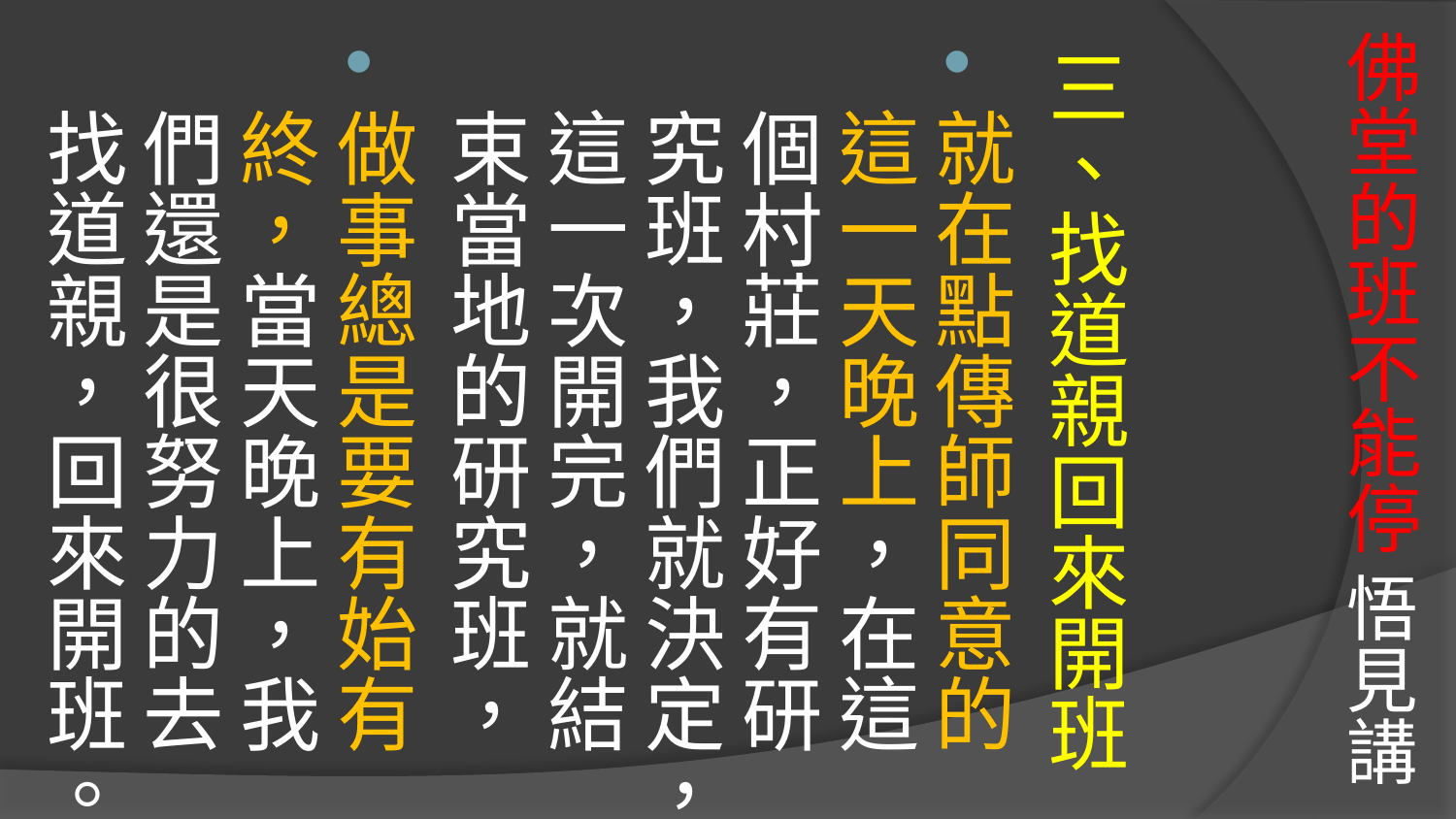

# 佛堂的班不能停 悟見講
三、找道親回來開班
就在點傳師同意的這一天晚上，在這個村莊，正好有研究班，我們就決定，這一次開完，就結束當地的研究班，
做事總是要有始有終，當天晚上，我們還是很努力的去找道親，回來開班。